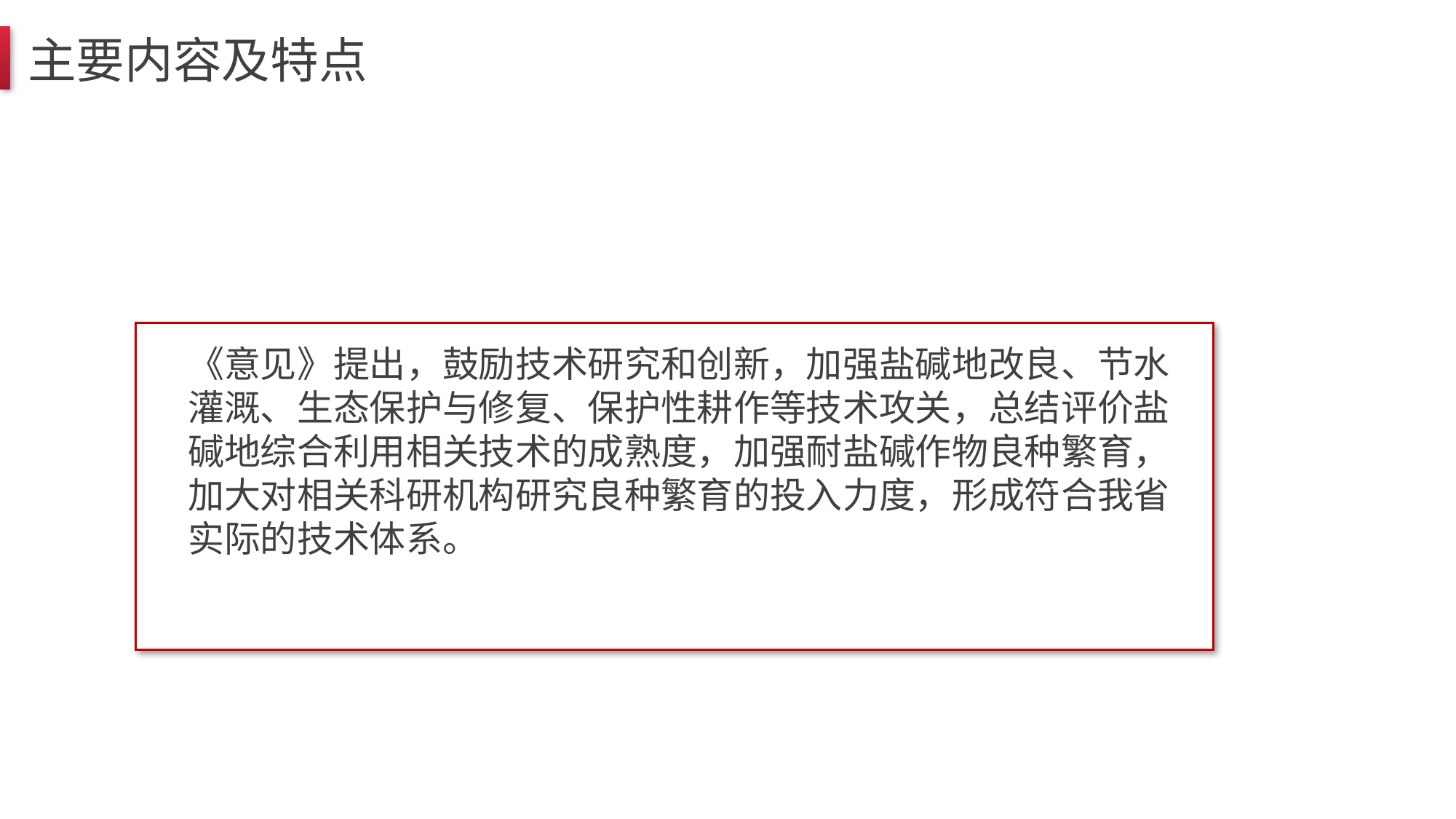

主要内容及特点

《意见》提出，鼓励技术研究和创新，加强盐碱地改良、节水灌溉、生态保护与修复、保护性耕作等技术攻关，总结评价盐碱地综合利用相关技术的成熟度，加强耐盐碱作物良种繁育，加大对相关科研机构研究良种繁育的投入力度，形成符合我省实际的技术体系。